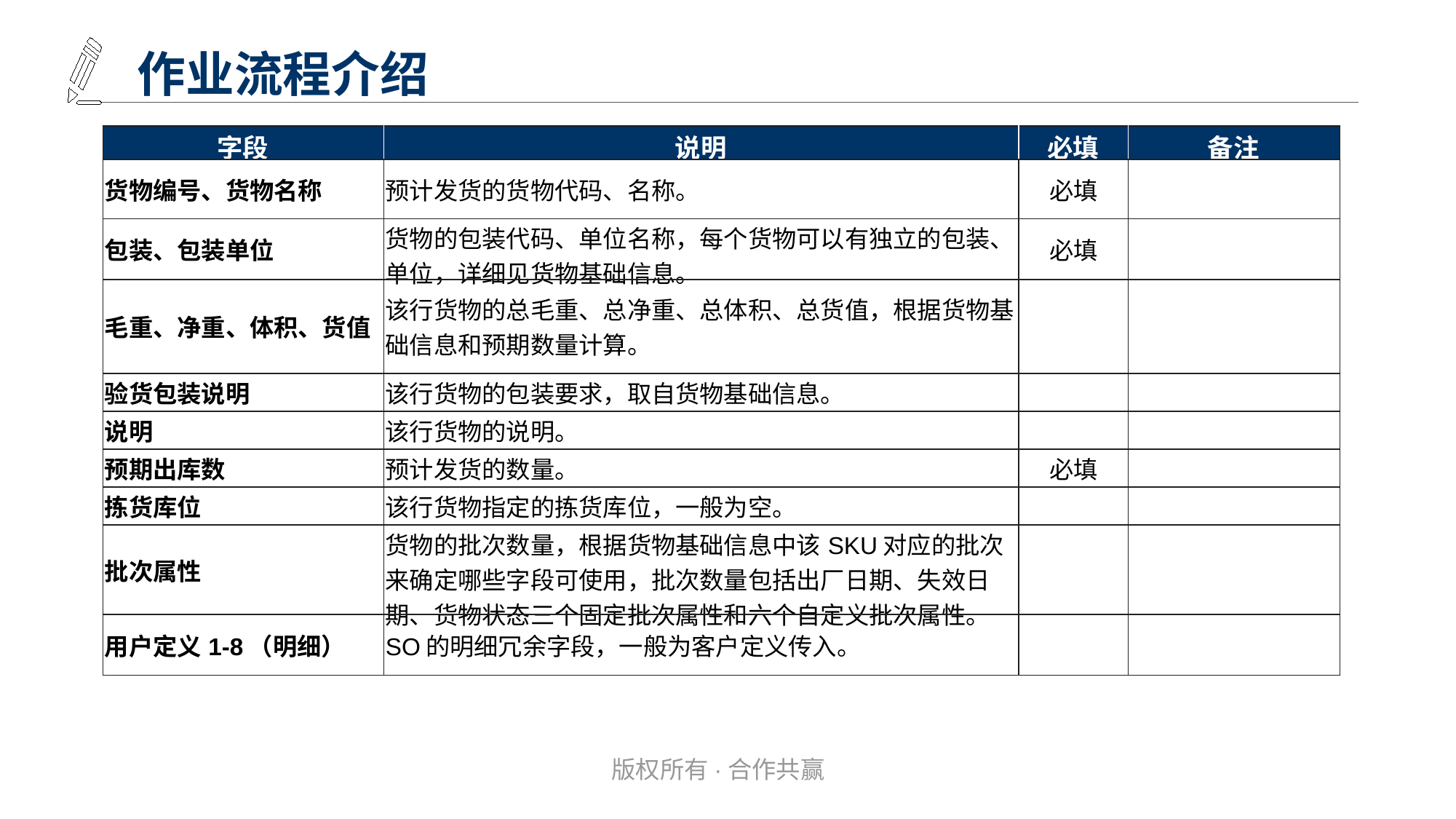

作业流程介绍
| 字段 | 说明 | 必填 | 备注 |
| --- | --- | --- | --- |
| 货物编号、货物名称 | 预计发货的货物代码、名称。 | 必填 |  |
| 包装、包装单位 | 货物的包装代码、单位名称，每个货物可以有独立的包装、单位，详细见货物基础信息。 | 必填 |  |
| 毛重、净重、体积、货值 | 该行货物的总毛重、总净重、总体积、总货值，根据货物基础信息和预期数量计算。 |  |  |
| 验货包装说明 | 该行货物的包装要求，取自货物基础信息。 |  |  |
| 说明 | 该行货物的说明。 |  |  |
| 预期出库数 | 预计发货的数量。 | 必填 |  |
| 拣货库位 | 该行货物指定的拣货库位，一般为空。 |  |  |
| 批次属性 | 货物的批次数量，根据货物基础信息中该SKU对应的批次来确定哪些字段可使用，批次数量包括出厂日期、失效日期、货物状态三个固定批次属性和六个自定义批次属性。 |  |  |
| 用户定义1-8（明细） | SO的明细冗余字段，一般为客户定义传入。 |  |  |